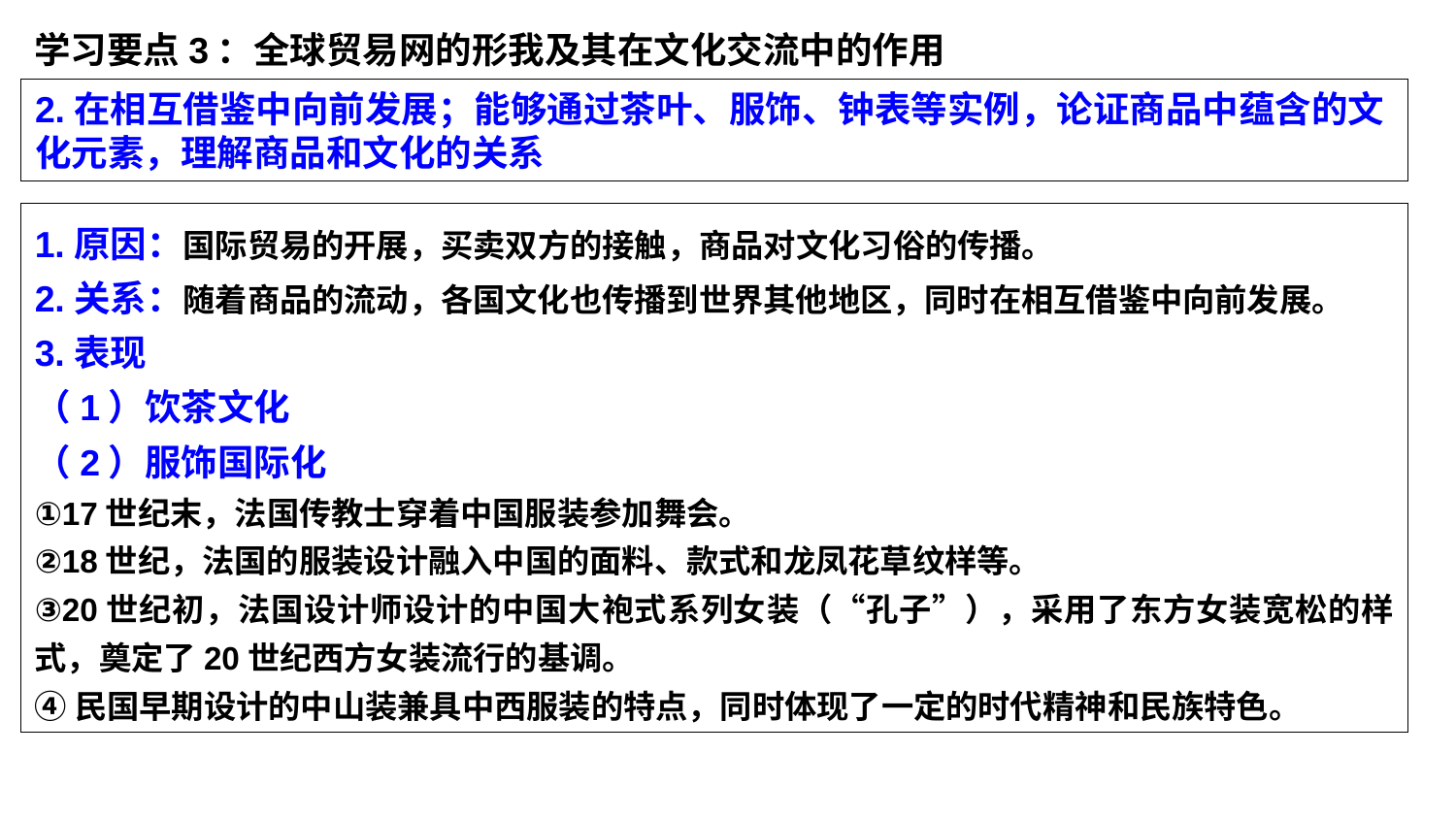

学习要点3：全球贸易网的形我及其在文化交流中的作用
2.在相互借鉴中向前发展；能够通过茶叶、服饰、钟表等实例，论证商品中蕴含的文化元素，理解商品和文化的关系
1.原因：国际贸易的开展，买卖双方的接触，商品对文化习俗的传播。
2.关系：随着商品的流动，各国文化也传播到世界其他地区，同时在相互借鉴中向前发展。
3.表现
（1）饮茶文化
（2）服饰国际化
①17世纪末，法国传教士穿着中国服装参加舞会。
②18世纪，法国的服装设计融入中国的面料、款式和龙凤花草纹样等。
③20世纪初，法国设计师设计的中国大袍式系列女装（“孔子”），采用了东方女装宽松的样式，奠定了20世纪西方女装流行的基调。
④民国早期设计的中山装兼具中西服装的特点，同时体现了一定的时代精神和民族特色。